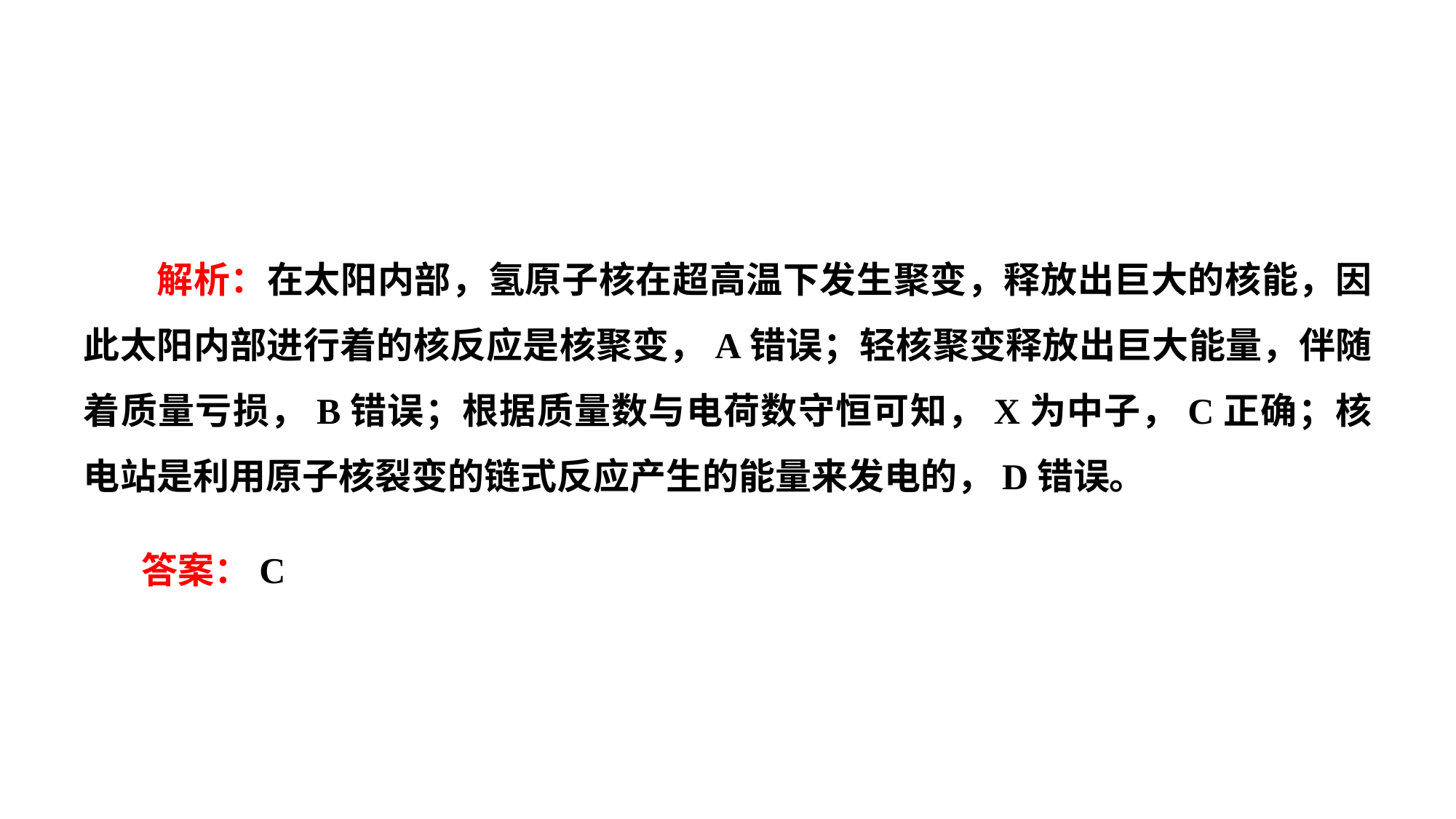

解析：在太阳内部，氢原子核在超高温下发生聚变，释放出巨大的核能，因此太阳内部进行着的核反应是核聚变，A错误；轻核聚变释放出巨大能量，伴随着质量亏损，B错误；根据质量数与电荷数守恒可知，X为中子，C正确；核电站是利用原子核裂变的链式反应产生的能量来发电的，D错误。
      答案：C